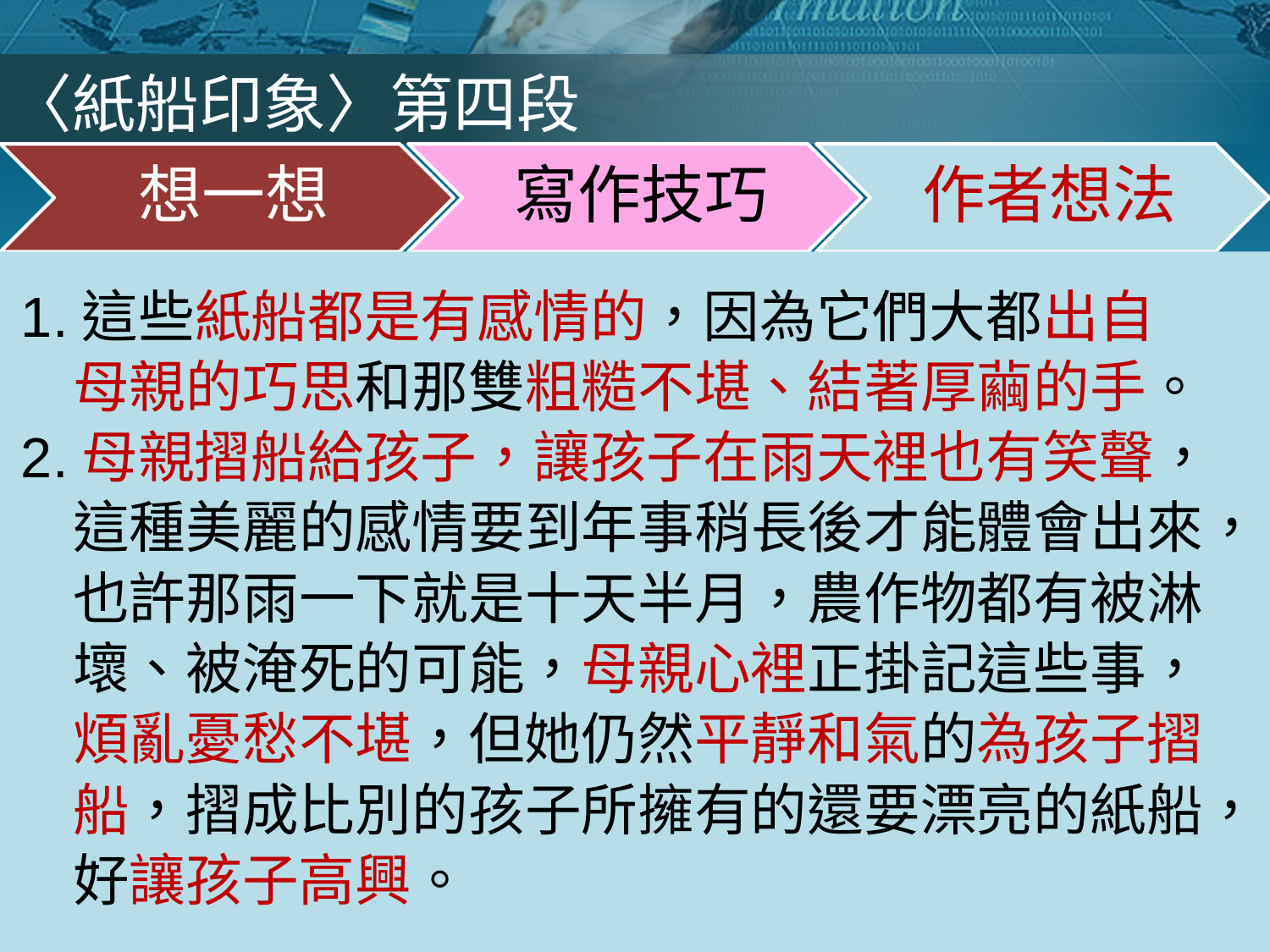

〈紙船印象〉第四段
想一想
寫作技巧
作者想法

1.這些紙船都是有感情的，因為它們大都出自
   母親的巧思和那雙粗糙不堪、結著厚繭的手。
2.母親摺船給孩子，讓孩子在雨天裡也有笑聲，
   這種美麗的感情要到年事稍長後才能體會出來，
   也許那雨一下就是十天半月，農作物都有被淋
   壞、被淹死的可能，母親心裡正掛記這些事，
   煩亂憂愁不堪，但她仍然平靜和氣的為孩子摺
   船，摺成比別的孩子所擁有的還要漂亮的紙船，
   好讓孩子高興。